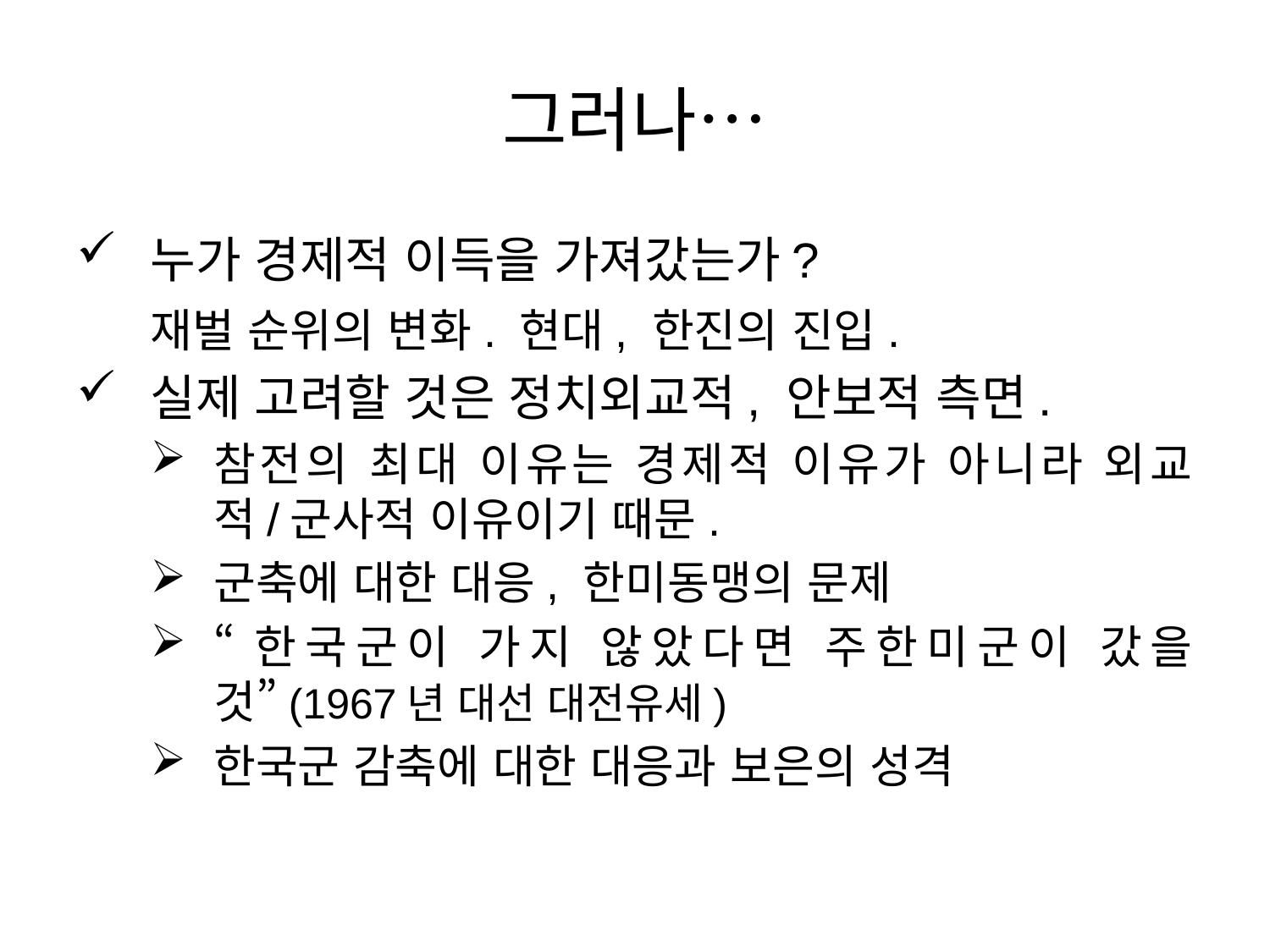

# 그러나…
누가 경제적 이득을 가져갔는가?
재벌 순위의 변화. 현대, 한진의 진입.
실제 고려할 것은 정치외교적, 안보적 측면.
참전의 최대 이유는 경제적 이유가 아니라 외교적/군사적 이유이기 때문.
군축에 대한 대응, 한미동맹의 문제
“한국군이 가지 않았다면 주한미군이 갔을 것”(1967년 대선 대전유세)
한국군 감축에 대한 대응과 보은의 성격